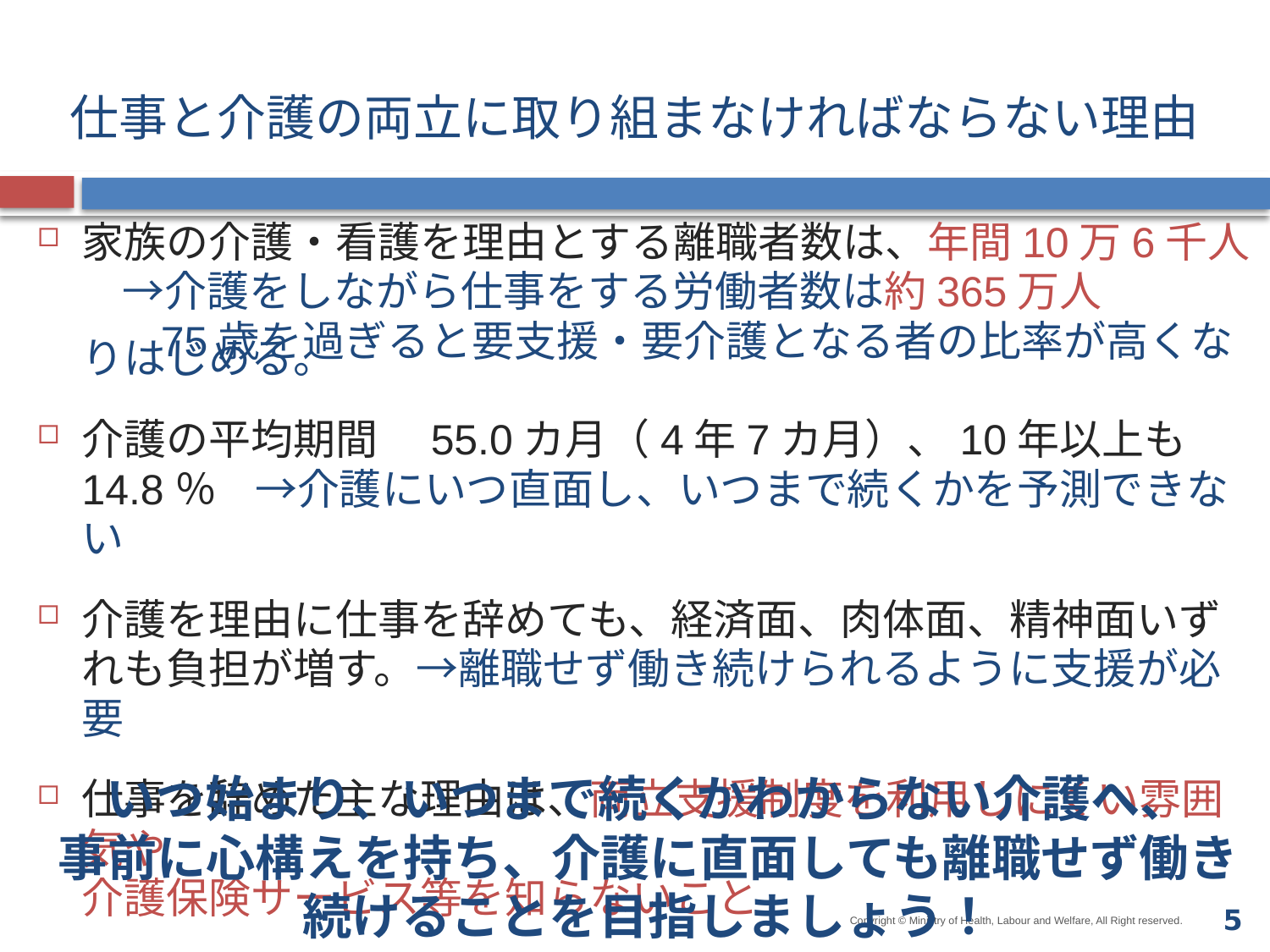

仕事と介護の両立に取り組まなければならない理由
家族の介護・看護を理由とする離職者数は、年間10万6千人
　　→介護をしながら仕事をする労働者数は約365万人
　　   75歳を過ぎると要支援・要介護となる者の比率が高くなりはじめる。
介護の平均期間　55.0カ月（4年7カ月）、10年以上も14.8％    →介護にいつ直面し、いつまで続くかを予測できない
介護を理由に仕事を辞めても、経済面、肉体面、精神面いずれも負担が増す。→離職せず働き続けられるように支援が必要
仕事を辞めた主な理由は、両立支援制度を利用しにくい雰囲気や
介護保険サービス等を知らないこと
# いつ始まり、いつまで続くかわからない介護へ、 事前に心構えを持ち、介護に直面しても離職せず働き続けることを目指しましょう！
5